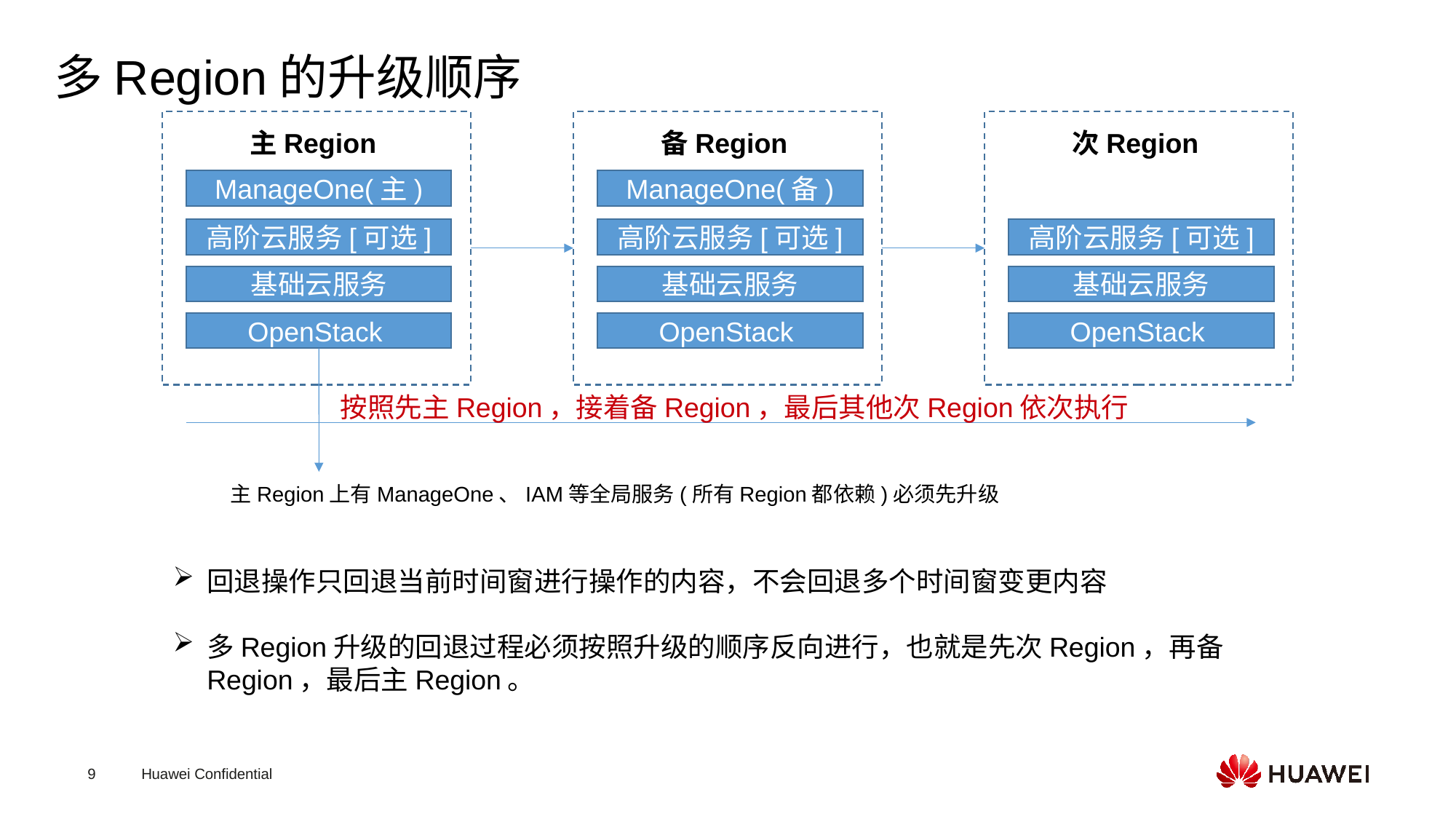

# 多Region的升级顺序

主Region
备Region
次Region
ManageOne(主)
ManageOne(备)
高阶云服务[可选]
高阶云服务[可选]
高阶云服务[可选]
基础云服务
基础云服务
基础云服务
OpenStack
OpenStack
OpenStack
按照先主Region，接着备Region，最后其他次Region依次执行
主Region上有ManageOne、IAM等全局服务(所有Region都依赖)必须先升级
回退操作只回退当前时间窗进行操作的内容，不会回退多个时间窗变更内容

多Region升级的回退过程必须按照升级的顺序反向进行，也就是先次Region，再备Region，最后主Region。